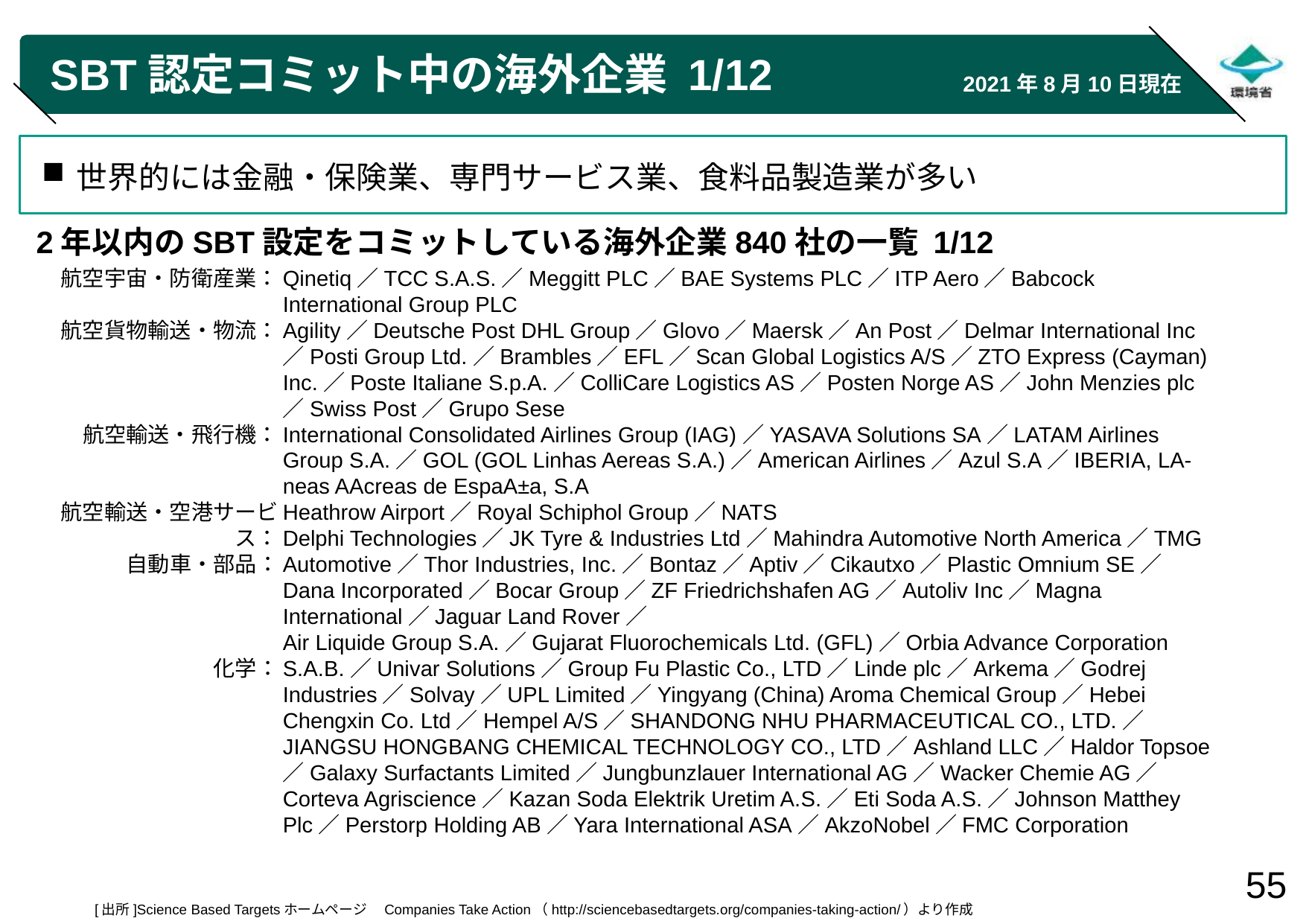

# SBT認定コミット中の海外企業 1/12
2021年8月10日現在
世界的には金融・保険業、専門サービス業、食料品製造業が多い
2年以内のSBT設定をコミットしている海外企業840社の一覧 1/12
航空宇宙・防衛産業：

航空貨物輸送・物流：

航空輸送・飛行機：

航空輸送・空港サービス：
自動車・部品：

化学：

Qinetiq／TCC S.A.S.／Meggitt PLC／BAE Systems PLC／ITP Aero／Babcock International Group PLC
Agility／Deutsche Post DHL Group／Glovo／Maersk／An Post／Delmar International Inc／Posti Group Ltd.／Brambles／EFL／Scan Global Logistics A/S／ZTO Express (Cayman) Inc.／Poste Italiane S.p.A.／ColliCare Logistics AS／Posten Norge AS／John Menzies plc／Swiss Post／Grupo Sese
International Consolidated Airlines Group (IAG)／YASAVA Solutions SA／LATAM Airlines Group S.A.／GOL (GOL Linhas Aereas S.A.)／American Airlines／Azul S.A／IBERIA, LA-neas AAcreas de EspaA±a, S.A
Heathrow Airport／Royal Schiphol Group／NATS
Delphi Technologies／JK Tyre & Industries Ltd／Mahindra Automotive North America／TMG Automotive／Thor Industries, Inc.／Bontaz／Aptiv／Cikautxo／Plastic Omnium SE／Dana Incorporated／Bocar Group／ZF Friedrichshafen AG／Autoliv Inc／Magna International／Jaguar Land Rover／
Air Liquide Group S.A.／Gujarat Fluorochemicals Ltd. (GFL)／Orbia Advance Corporation S.A.B.／Univar Solutions／Group Fu Plastic Co., LTD／Linde plc／Arkema／Godrej Industries／Solvay／UPL Limited／Yingyang (China) Aroma Chemical Group／Hebei Chengxin Co. Ltd／Hempel A/S／SHANDONG NHU PHARMACEUTICAL CO., LTD.／JIANGSU HONGBANG CHEMICAL TECHNOLOGY CO., LTD／Ashland LLC／Haldor Topsoe／Galaxy Surfactants Limited／Jungbunzlauer International AG／Wacker Chemie AG／Corteva Agriscience／Kazan Soda Elektrik Uretim A.S.／Eti Soda A.S.／Johnson Matthey Plc／Perstorp Holding AB／Yara International ASA／AkzoNobel／FMC Corporation
[出所]Science Based Targetsホームページ　Companies Take Action（http://sciencebasedtargets.org/companies-taking-action/）より作成